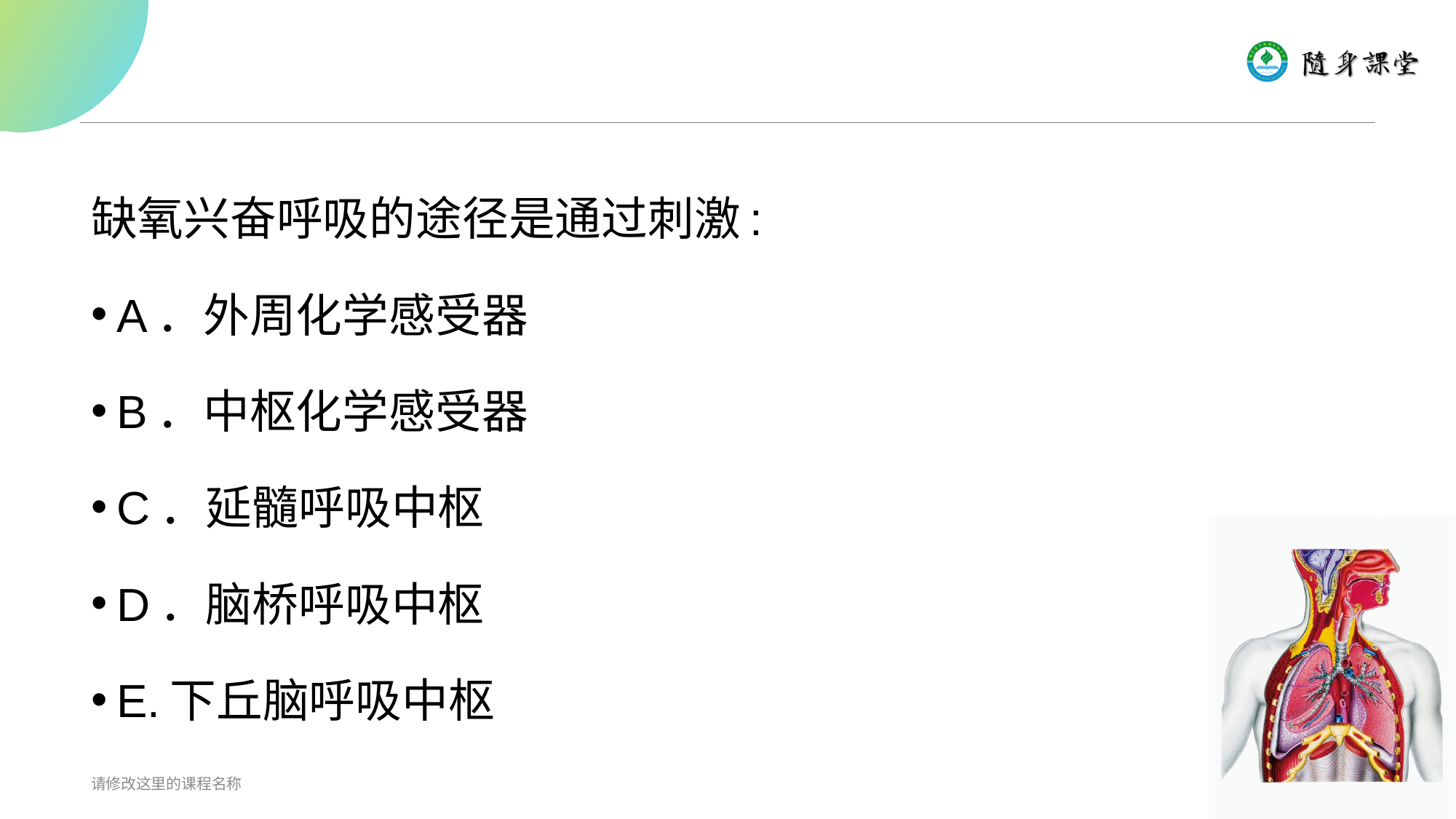

#
缺氧兴奋呼吸的途径是通过刺激:
A．外周化学感受器
B．中枢化学感受器
C．延髓呼吸中枢
D．脑桥呼吸中枢
E.下丘脑呼吸中枢
请修改这里的课程名称
104